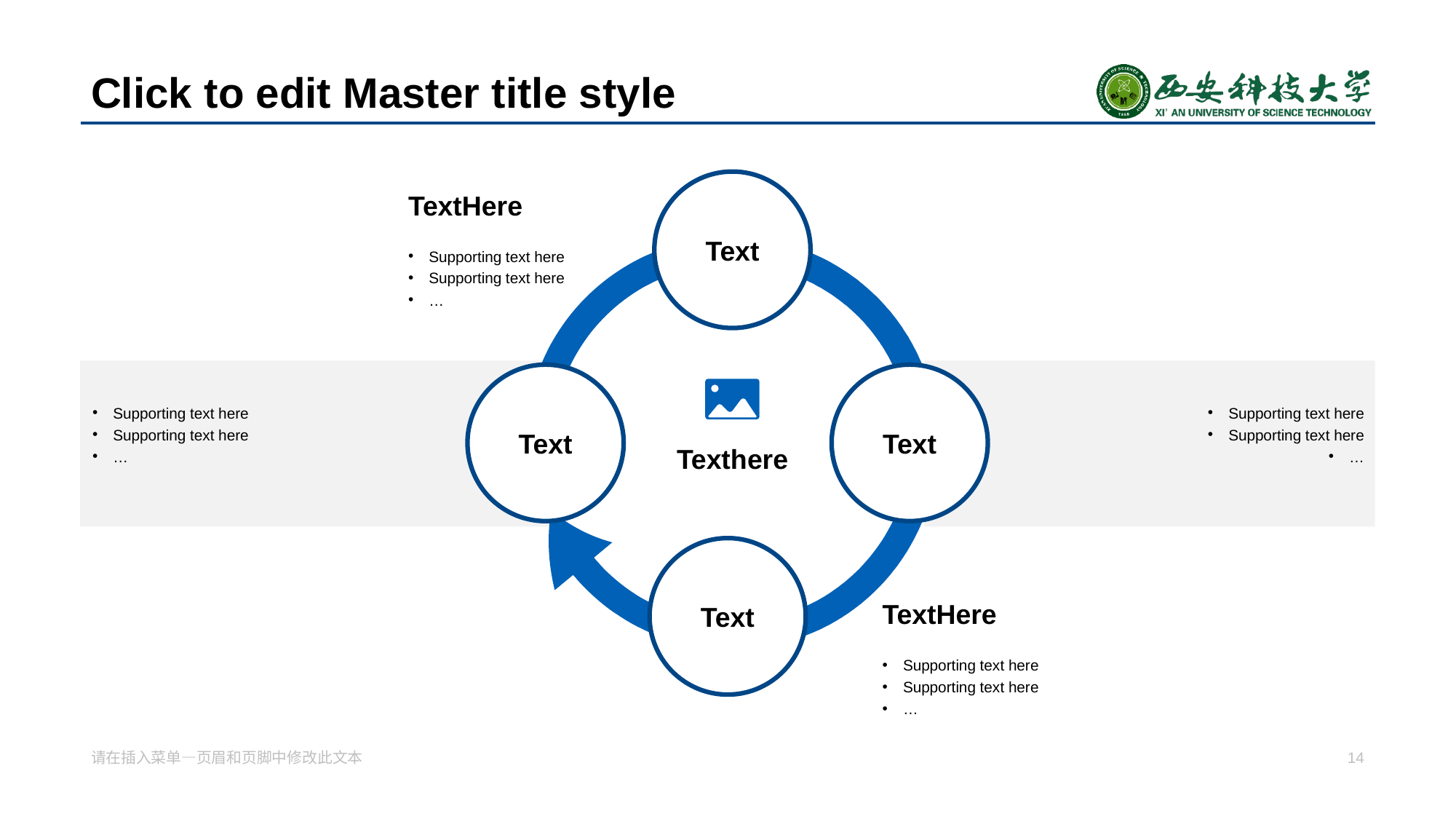

# Click to edit Master title style
Text
TextHere

Supporting text here
Supporting text here
…

Text
Text

Supporting text here
Supporting text here
…
Supporting text here
Supporting text here
…
Texthere
Text
TextHere
Supporting text here
Supporting text here
…
请在插入菜单—页眉和页脚中修改此文本
14